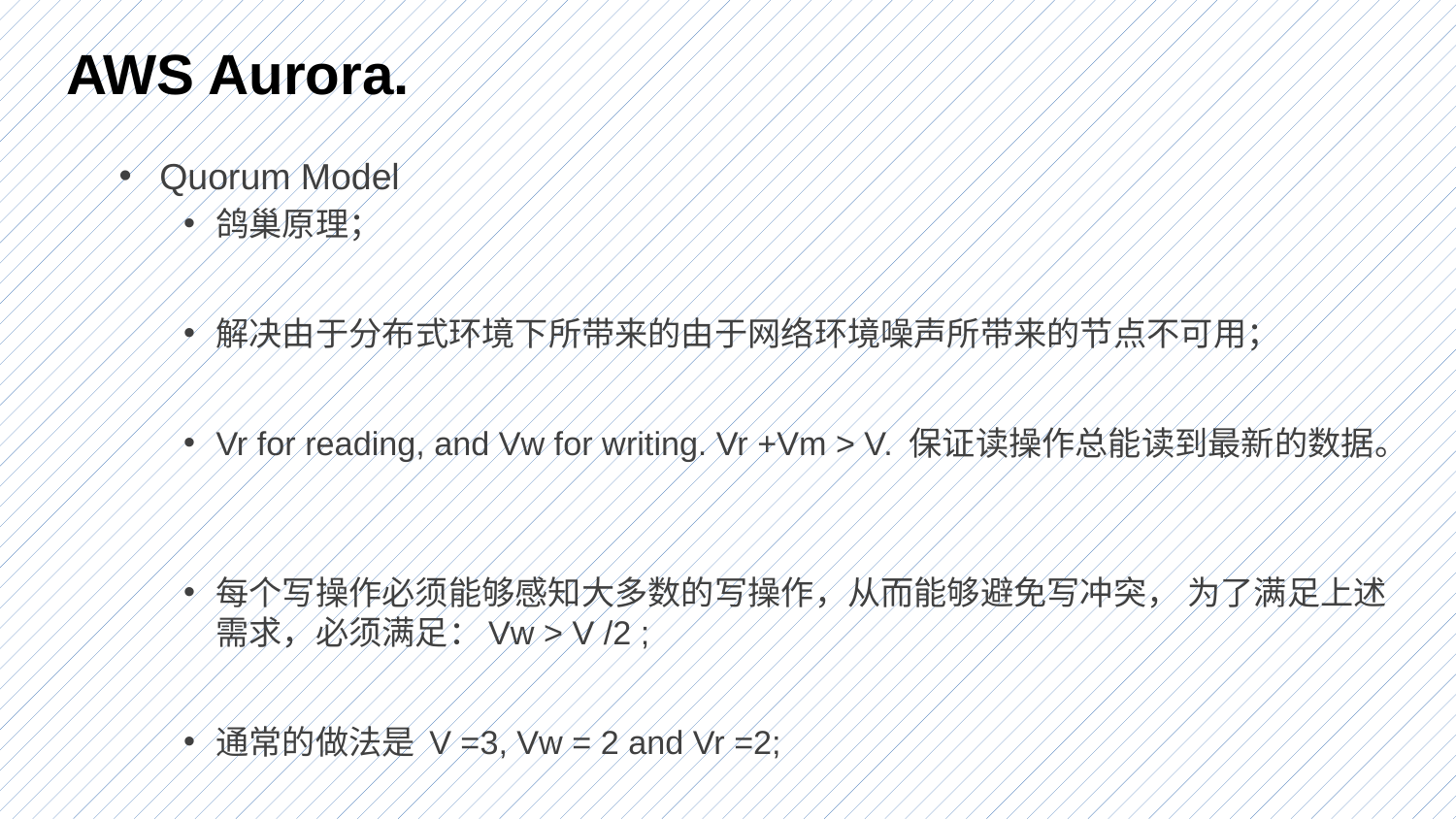

# AWS Aurora.
Quorum Model
鸽巢原理；

解决由于分布式环境下所带来的由于网络环境噪声所带来的节点不可用；

Vr for reading, and Vw for writing. Vr +Vm > V. 保证读操作总能读到最新的数据。

每个写操作必须能够感知大多数的写操作，从而能够避免写冲突， 为了满足上述需求，必须满足：Vw > V /2 ;

通常的做法是 V =3, Vw = 2 and Vr =2;